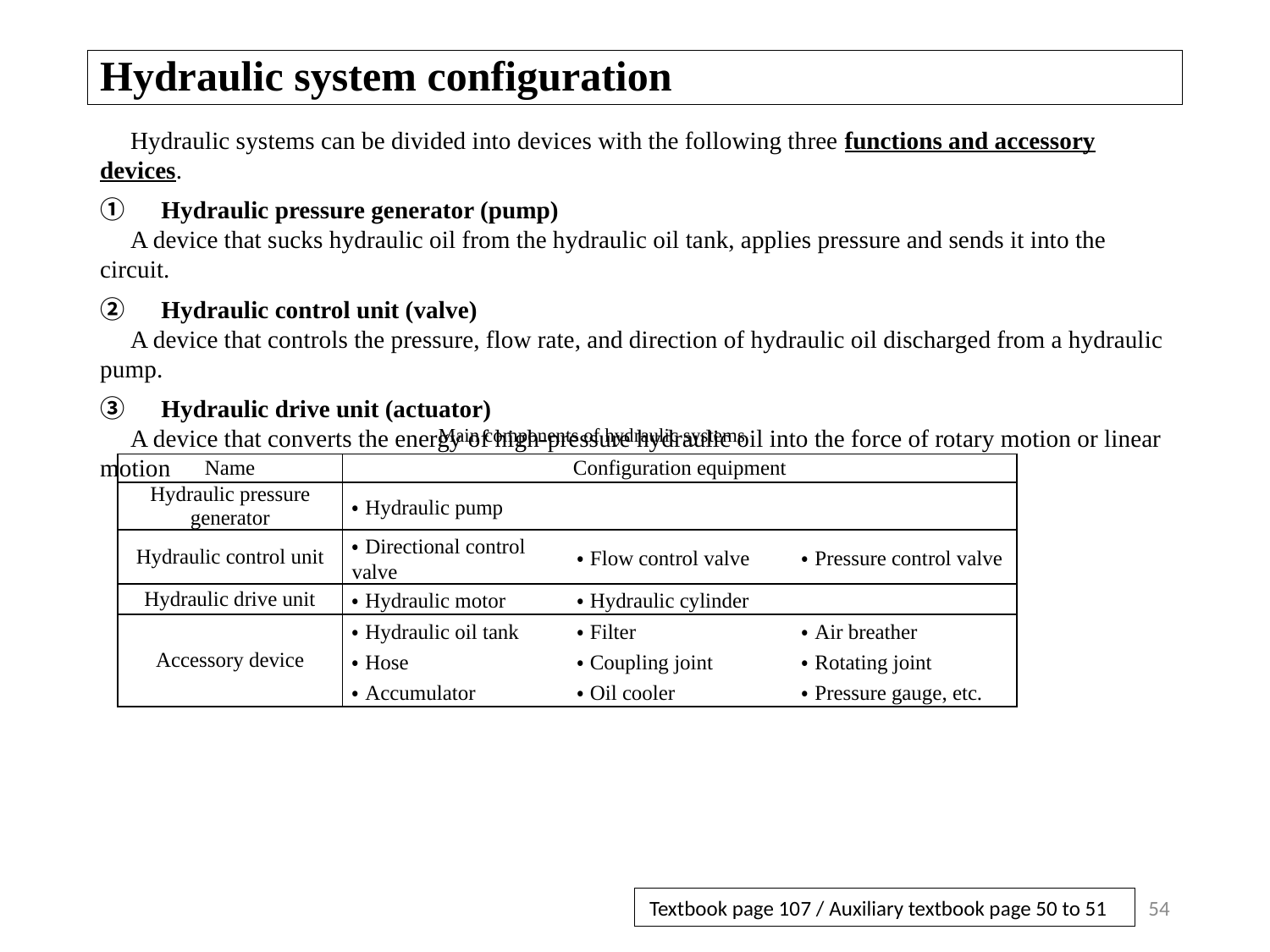

# Hydraulic system configuration
　Hydraulic systems can be divided into devices with the following three functions and accessory devices.
①　Hydraulic pressure generator (pump)
　A device that sucks hydraulic oil from the hydraulic oil tank, applies pressure and sends it into the circuit.
②　Hydraulic control unit (valve)
　A device that controls the pressure, flow rate, and direction of hydraulic oil discharged from a hydraulic pump.
③　Hydraulic drive unit (actuator)
　A device that converts the energy of high-pressure hydraulic oil into the force of rotary motion or linear motion
Main components of hydraulic systems
| Name | Configuration equipment |  |  |
| --- | --- | --- | --- |
| Hydraulic pressure generator | ・Hydraulic pump |  |  |
| Hydraulic control unit | ・Directional control valve | ・Flow control valve | ・Pressure control valve |
| Hydraulic drive unit | ・Hydraulic motor | ・Hydraulic cylinder |  |
| Accessory device | ・Hydraulic oil tank | ・Filter | ・Air breather |
|  | ・Hose | ・Coupling joint | ・Rotating joint |
|  | ・Accumulator | ・Oil cooler | ・Pressure gauge, etc. |
54
Textbook page 107 / Auxiliary textbook page 50 to 51